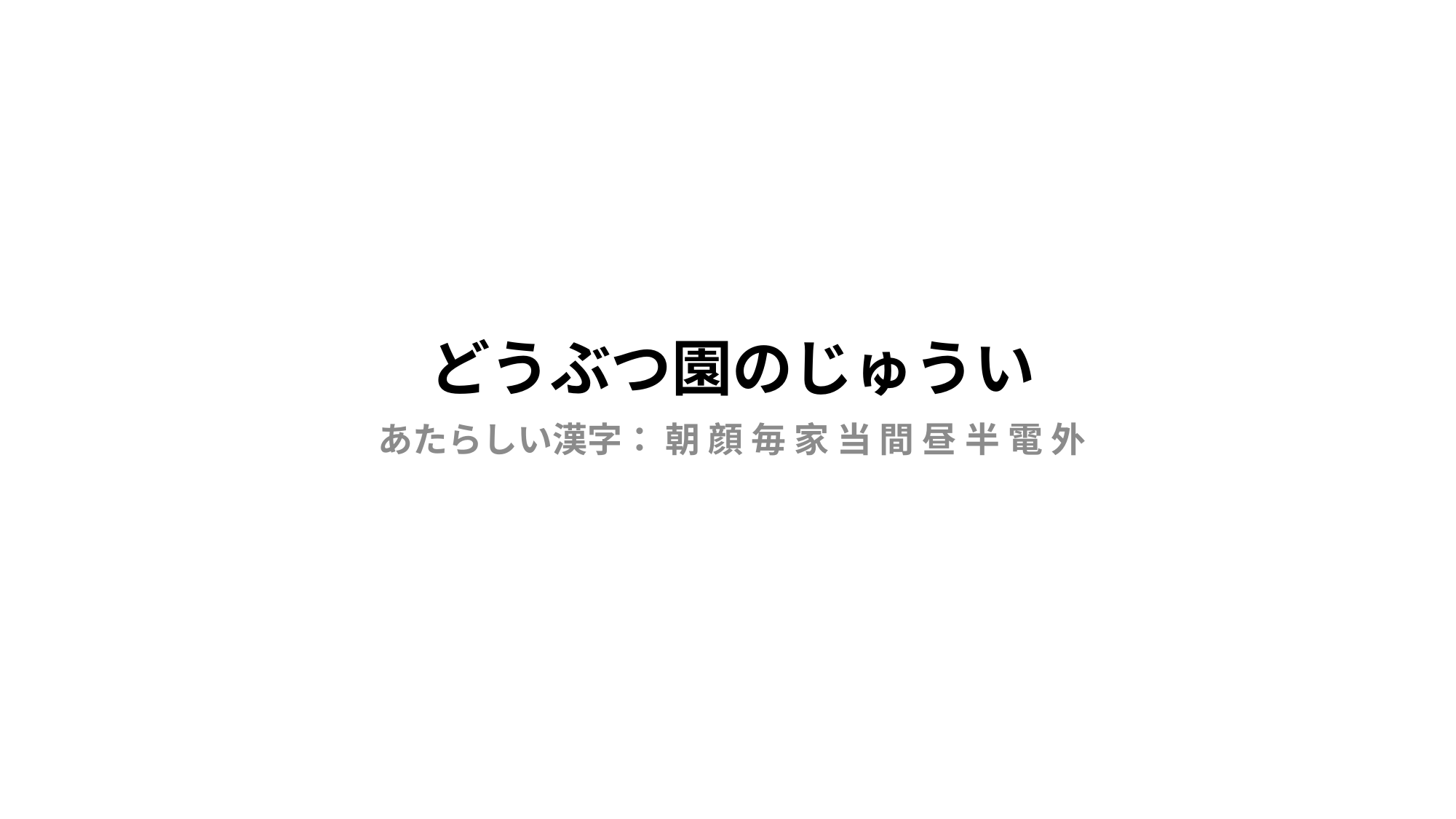

# どうぶつ園のじゅうい
あたらしい漢字： 朝 顔 毎 家 当 間 昼 半 電 外